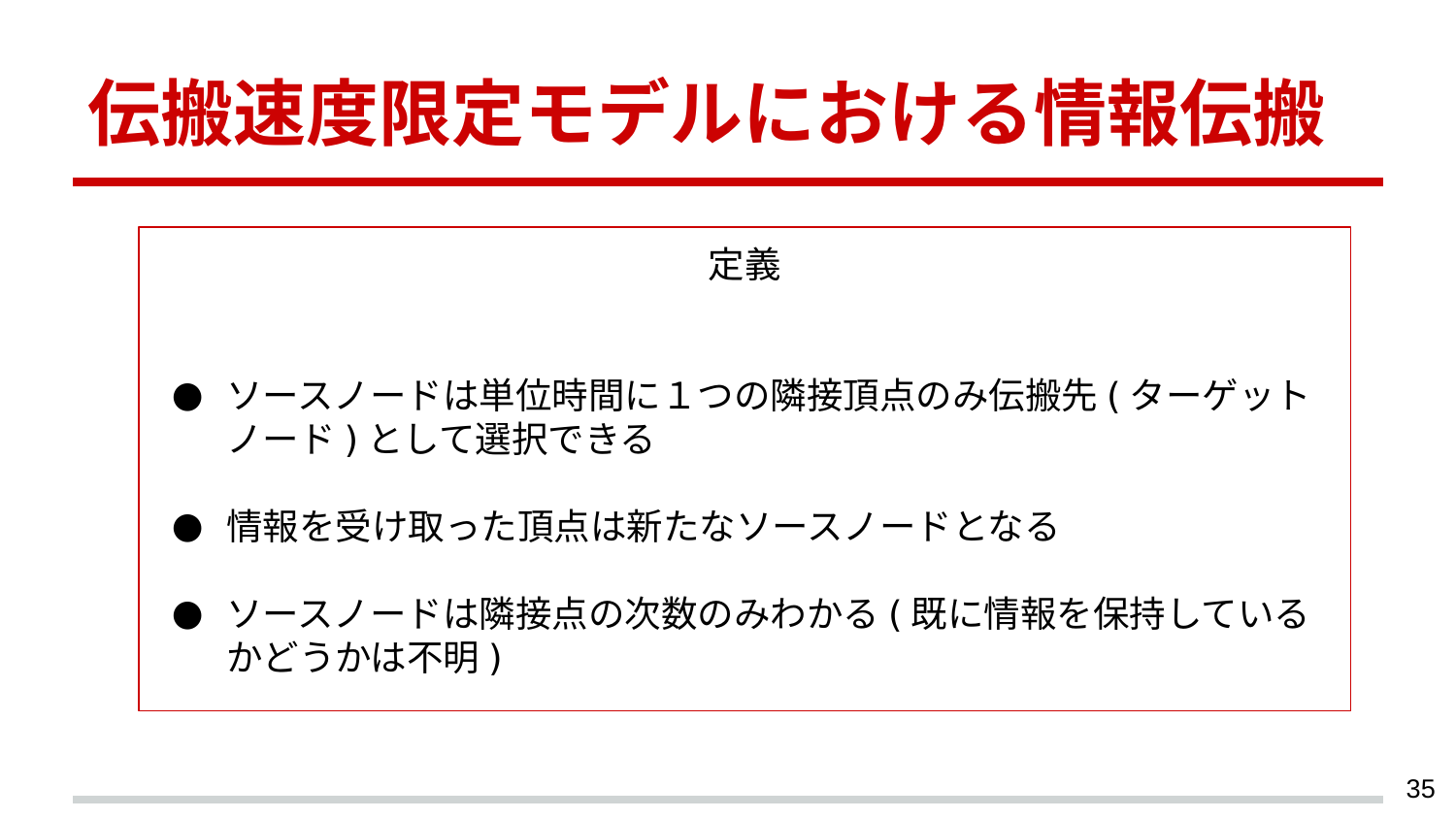

# 伝搬速度限定モデルにおける情報伝搬
定義

ソースノードは単位時間に１つの隣接頂点のみ伝搬先(ターゲットノード)として選択できる

情報を受け取った頂点は新たなソースノードとなる

ソースノードは隣接点の次数のみわかる(既に情報を保持しているかどうかは不明)
35